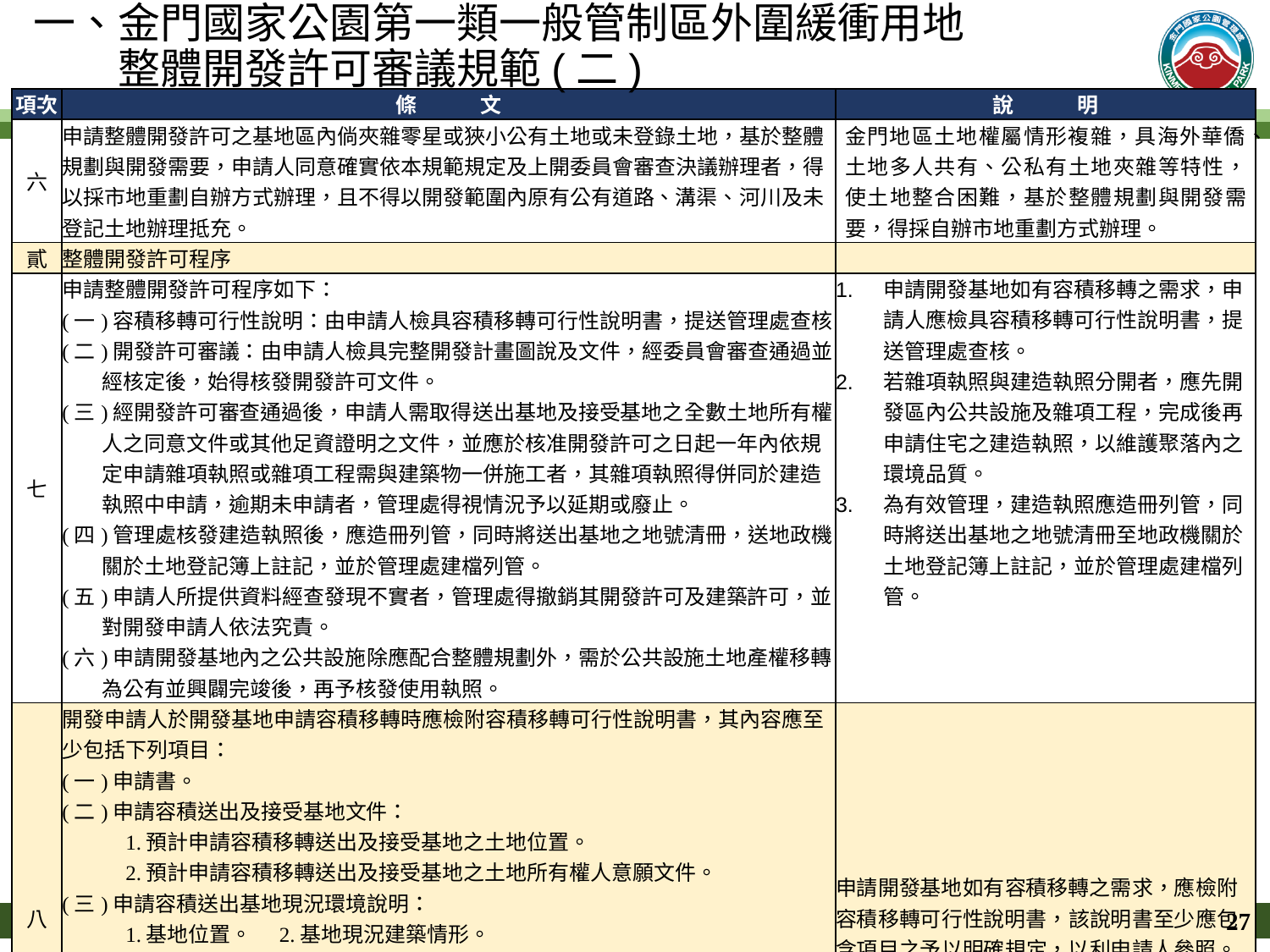

一、金門國家公園第一類一般管制區外圍緩衝用地
　　整體開發許可審議規範(二)
| 項次 | 條　　　文 | 說　　　明 |
| --- | --- | --- |
| 六 | 申請整體開發許可之基地區內倘夾雜零星或狹小公有土地或未登錄土地，基於整體規劃與開發需要，申請人同意確實依本規範規定及上開委員會審查決議辦理者，得以採市地重劃自辦方式辦理，且不得以開發範圍內原有公有道路、溝渠、河川及未登記土地辦理抵充。 | 金門地區土地權屬情形複雜，具海外華僑、土地多人共有、公私有土地夾雜等特性，使土地整合困難，基於整體規劃與開發需要，得採自辦市地重劃方式辦理。 |
| 貳 | 整體開發許可程序 |  |
| 七 | 申請整體開發許可程序如下： (一)容積移轉可行性說明：由申請人檢具容積移轉可行性說明書，提送管理處查核。 (二)開發許可審議：由申請人檢具完整開發計畫圖說及文件，經委員會審查通過並經核定後，始得核發開發許可文件。 (三)經開發許可審查通過後，申請人需取得送出基地及接受基地之全數土地所有權人之同意文件或其他足資證明之文件，並應於核准開發許可之日起一年內依規定申請雜項執照或雜項工程需與建築物一併施工者，其雜項執照得併同於建造執照中申請，逾期未申請者，管理處得視情況予以延期或廢止。 (四)管理處核發建造執照後，應造冊列管，同時將送出基地之地號清冊，送地政機關於土地登記簿上註記，並於管理處建檔列管。 (五)申請人所提供資料經查發現不實者，管理處得撤銷其開發許可及建築許可，並對開發申請人依法究責。 (六)申請開發基地內之公共設施除應配合整體規劃外，需於公共設施土地產權移轉為公有並興闢完竣後，再予核發使用執照。 | 申請開發基地如有容積移轉之需求，申請人應檢具容積移轉可行性說明書，提送管理處查核。 若雜項執照與建造執照分開者，應先開發區內公共設施及雜項工程，完成後再申請住宅之建造執照，以維護聚落內之環境品質。 為有效管理，建造執照應造冊列管，同時將送出基地之地號清冊至地政機關於土地登記簿上註記，並於管理處建檔列管。 |
| 八 | 開發申請人於開發基地申請容積移轉時應檢附容積移轉可行性說明書，其內容應至少包括下列項目： (一)申請書。 (二)申請容積送出及接受基地文件： 1.預計申請容積移轉送出及接受基地之土地位置。 2.預計申請容積移轉送出及接受基地之土地所有權人意願文件。 (三)申請容積送出基地現況環境說明： 1.基地位置。　2.基地現況建築情形。 (四)申請容積接受基地現況環境說明： 1.基地位置。　2.基地地形與地物現況關係。 3.地勢高程差、坡向與坡度分析。　4.現有及自然排水系統。 5.基地及其四周使用現況、公共設施、重要地景等。　6.現有既成道路系統。 (五)申請容積移轉接受基地之容積試算。 (六)其他政府協助事項。 | 申請開發基地如有容積移轉之需求，應檢附容積移轉可行性說明書，該說明書至少應包含項目之予以明確規定，以利申請人參照。 |
27